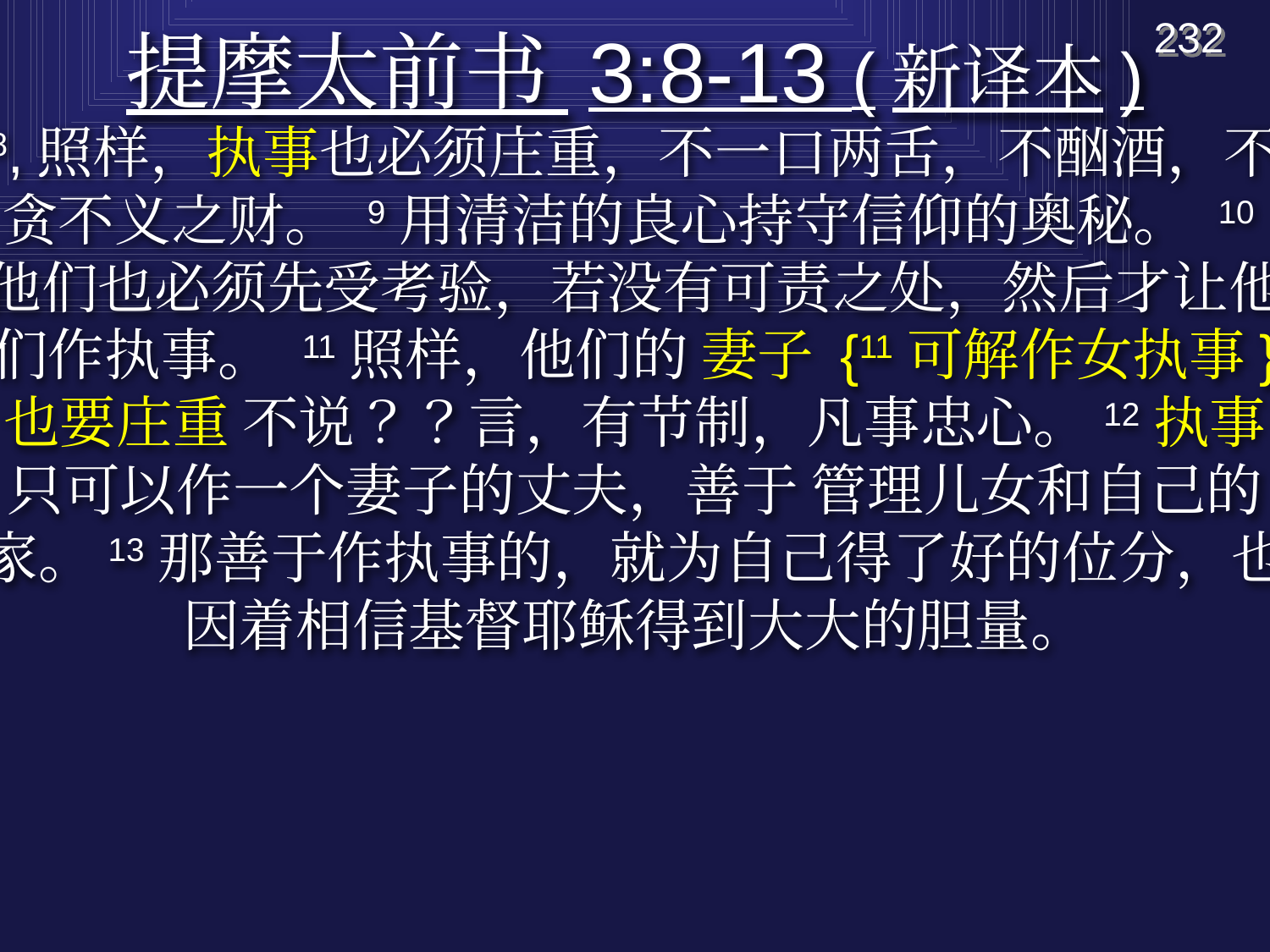

# 提摩太前书 3:8-13 (新译本)
232
8,照样，执事也必须庄重，不一口两舌，不酗酒，不贪不义之财。 9用清洁的良心持守信仰的奥秘。 10他们也必须先受考验，若没有可责之处，然后才让他们作执事。 11照样，他们的 妻子 {11可解作女执事} 也要庄重 不说？？言，有节制，凡事忠心。12执事 只可以作一个妻子的丈夫，善于 管理儿女和自己的家。13那善于作执事的，就为自己得了好的位分，也因着相信基督耶稣得到大大的胆量。